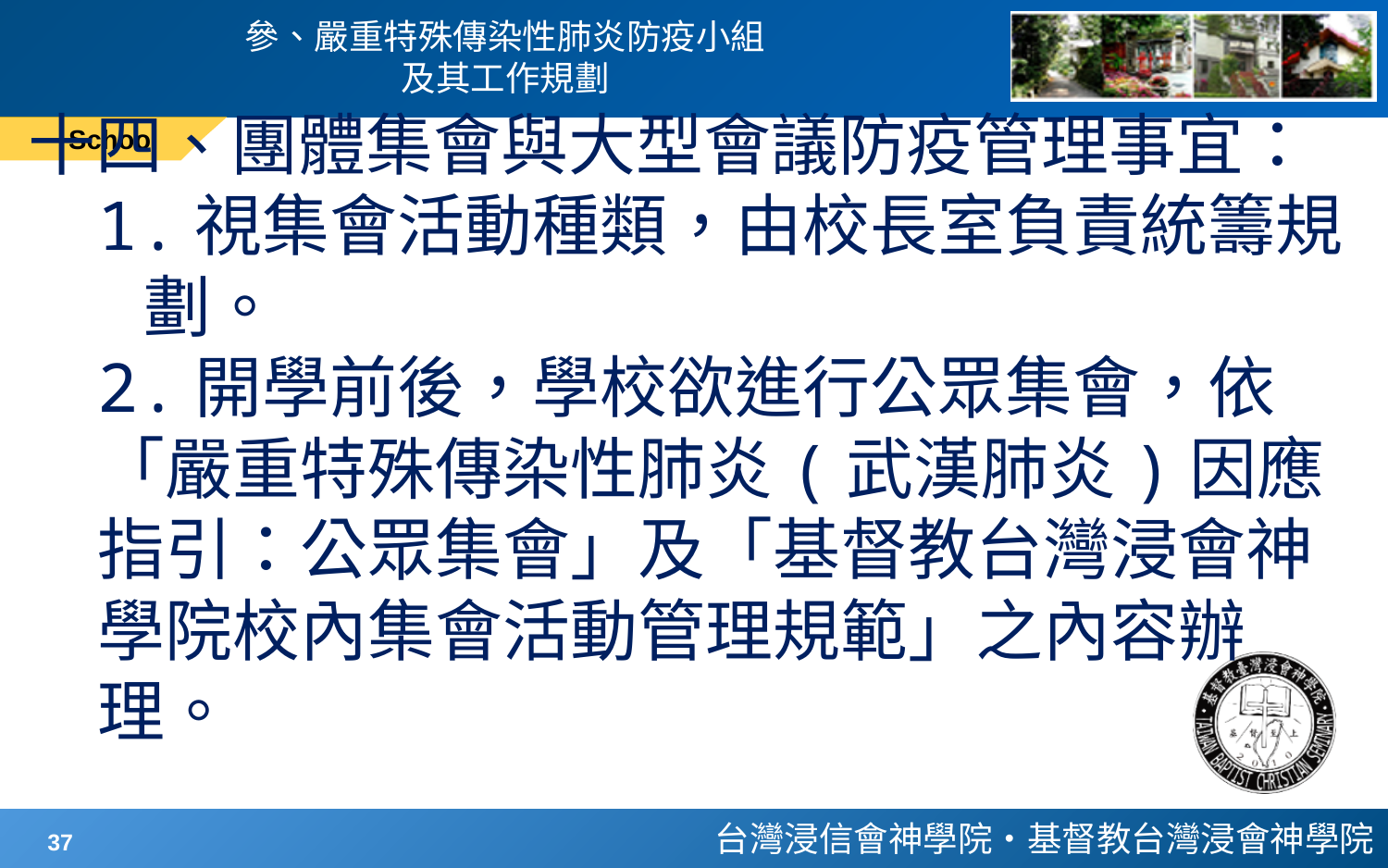

# 參、嚴重特殊傳染性肺炎防疫小組 及其工作規劃
School
十四、團體集會與大型會議防疫管理事宜：
1.視集會活動種類，由校長室負責統籌規
  劃。
2.開學前後，學校欲進行公眾集會，依「嚴重特殊傳染性肺炎(武漢肺炎)因應指引：公眾集會」及「基督教台灣浸會神學院校內集會活動管理規範」之內容辦理。